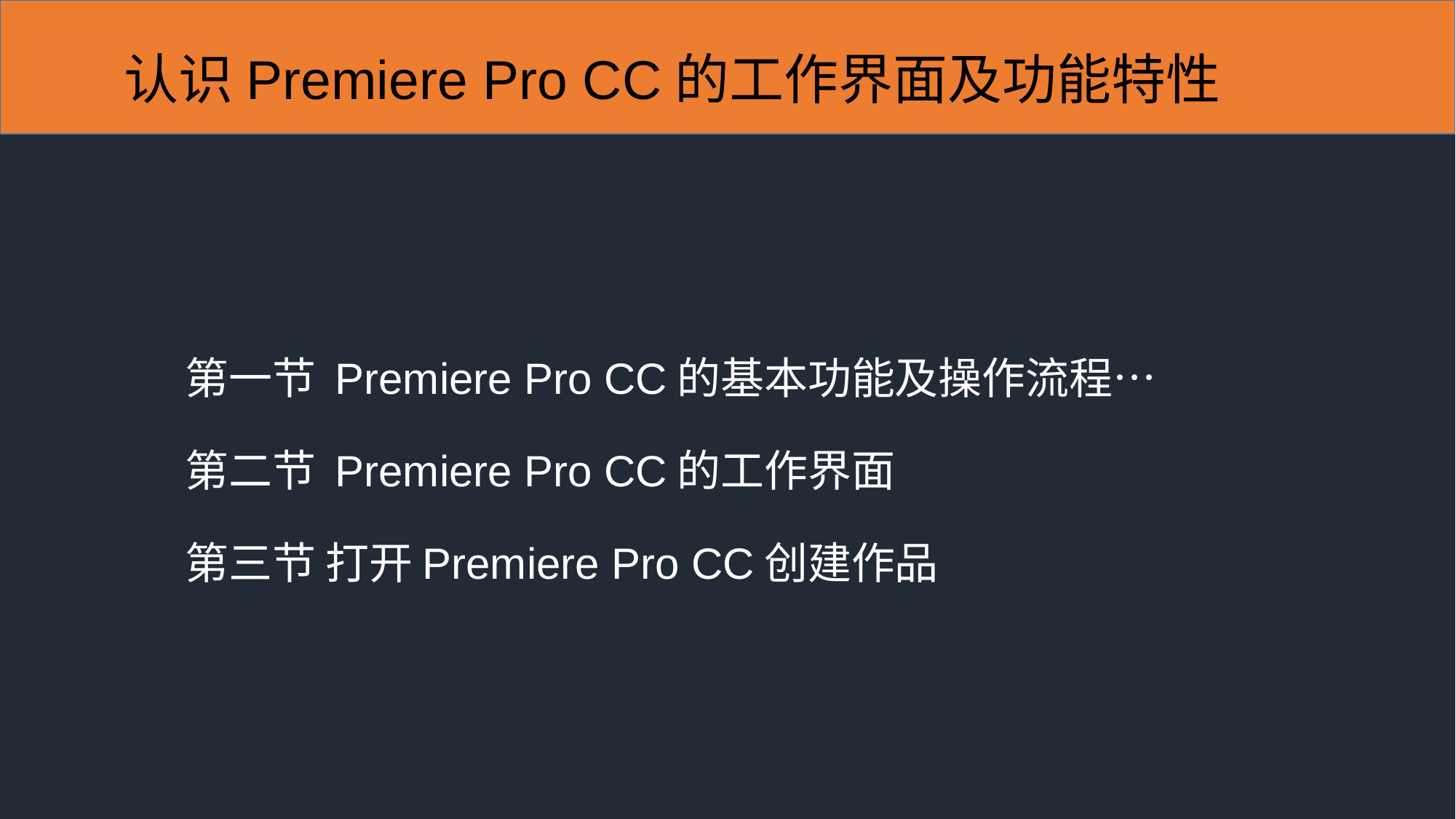

# 认识Premiere Pro CC的工作界面及功能特性
第一节 Premiere Pro CC的基本功能及操作流程…
第二节 Premiere Pro CC的工作界面
第三节 打开Premiere Pro CC创建作品